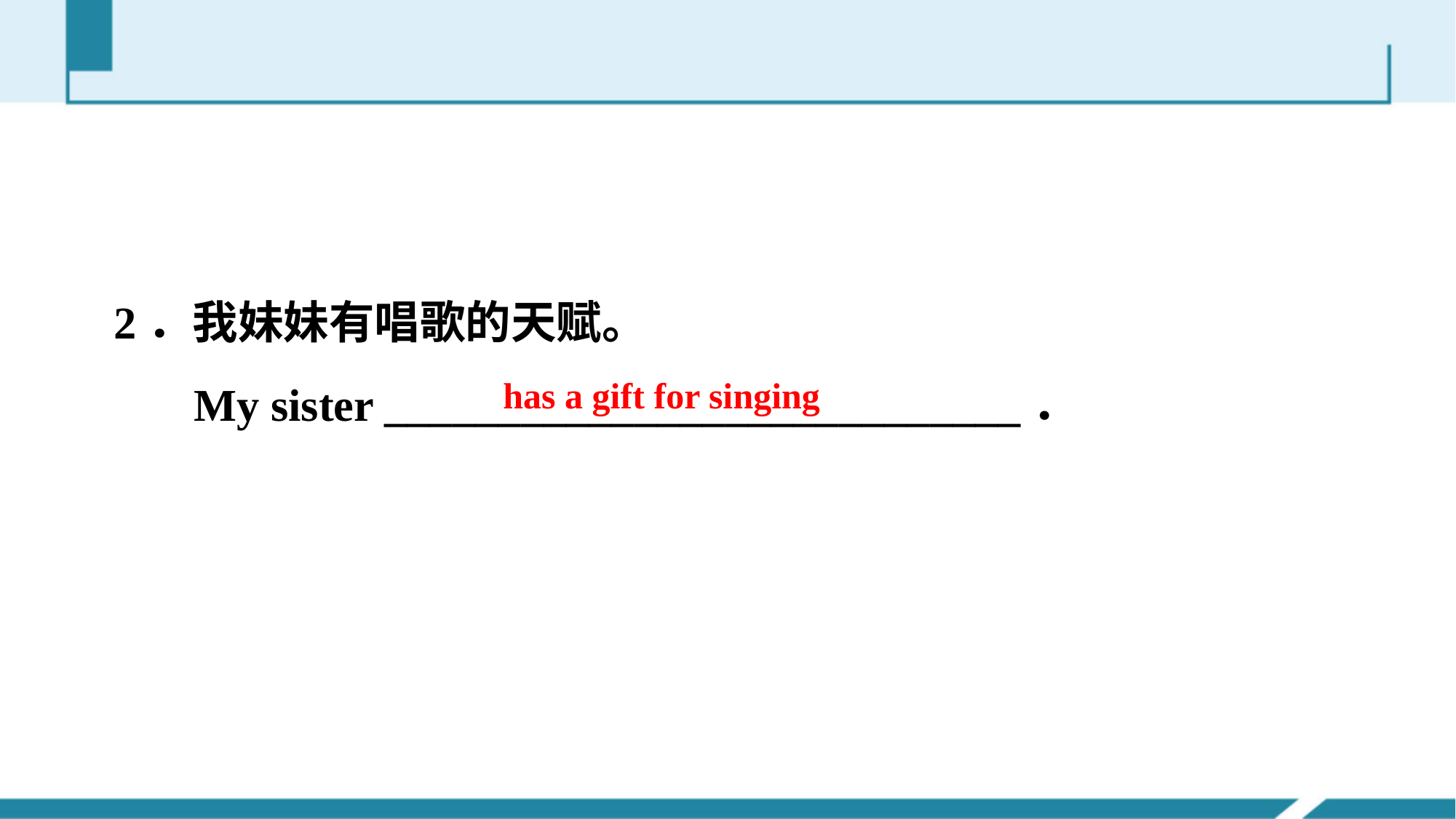

2．我妹妹有唱歌的天赋。
       My sister ____________________________．
has a gift for singing